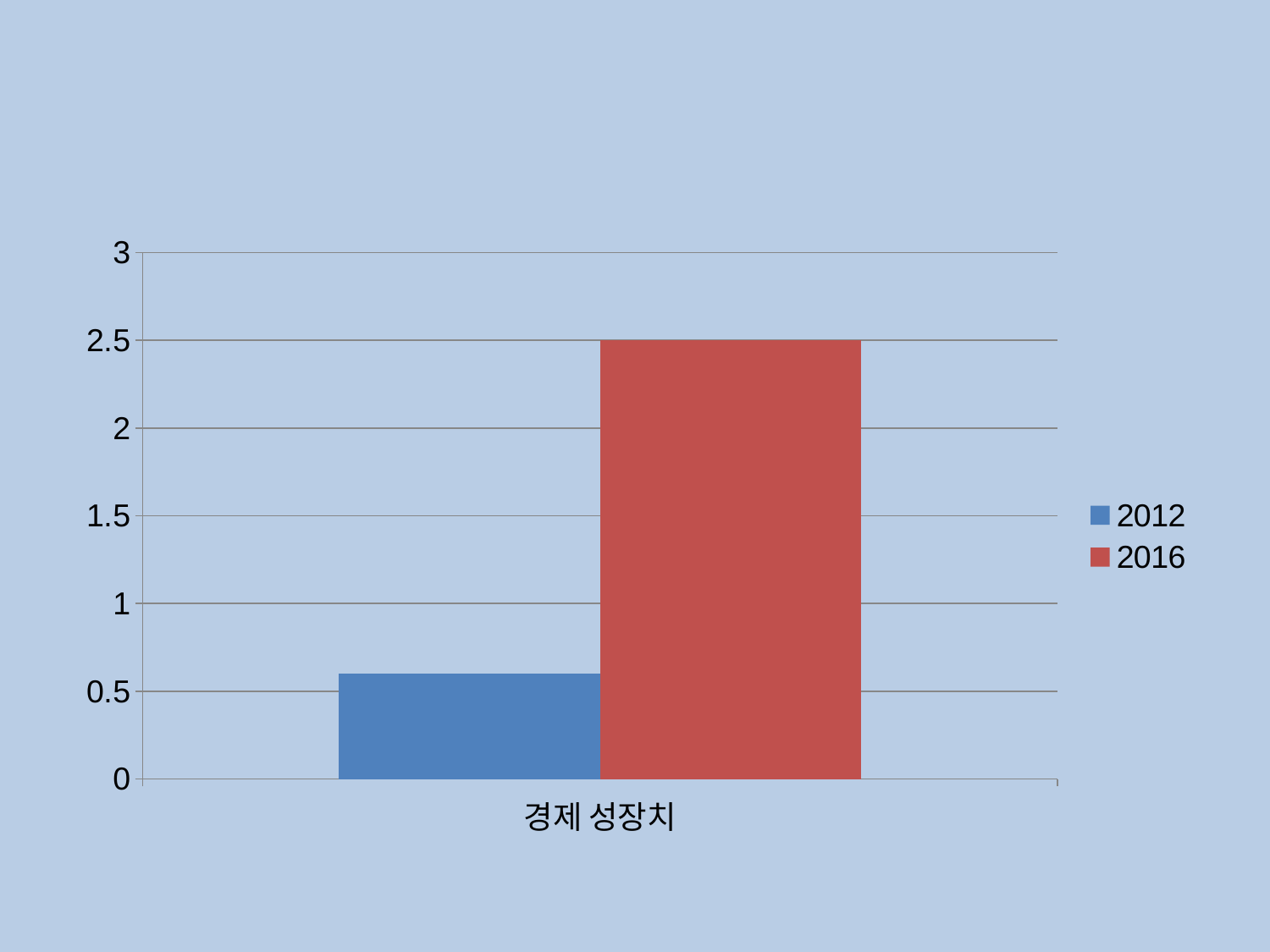

#

### Chart

| Category | 2012 | 2016 |
|---|---|---|
| 경제 성장치 | 0.6 | 2.5 |